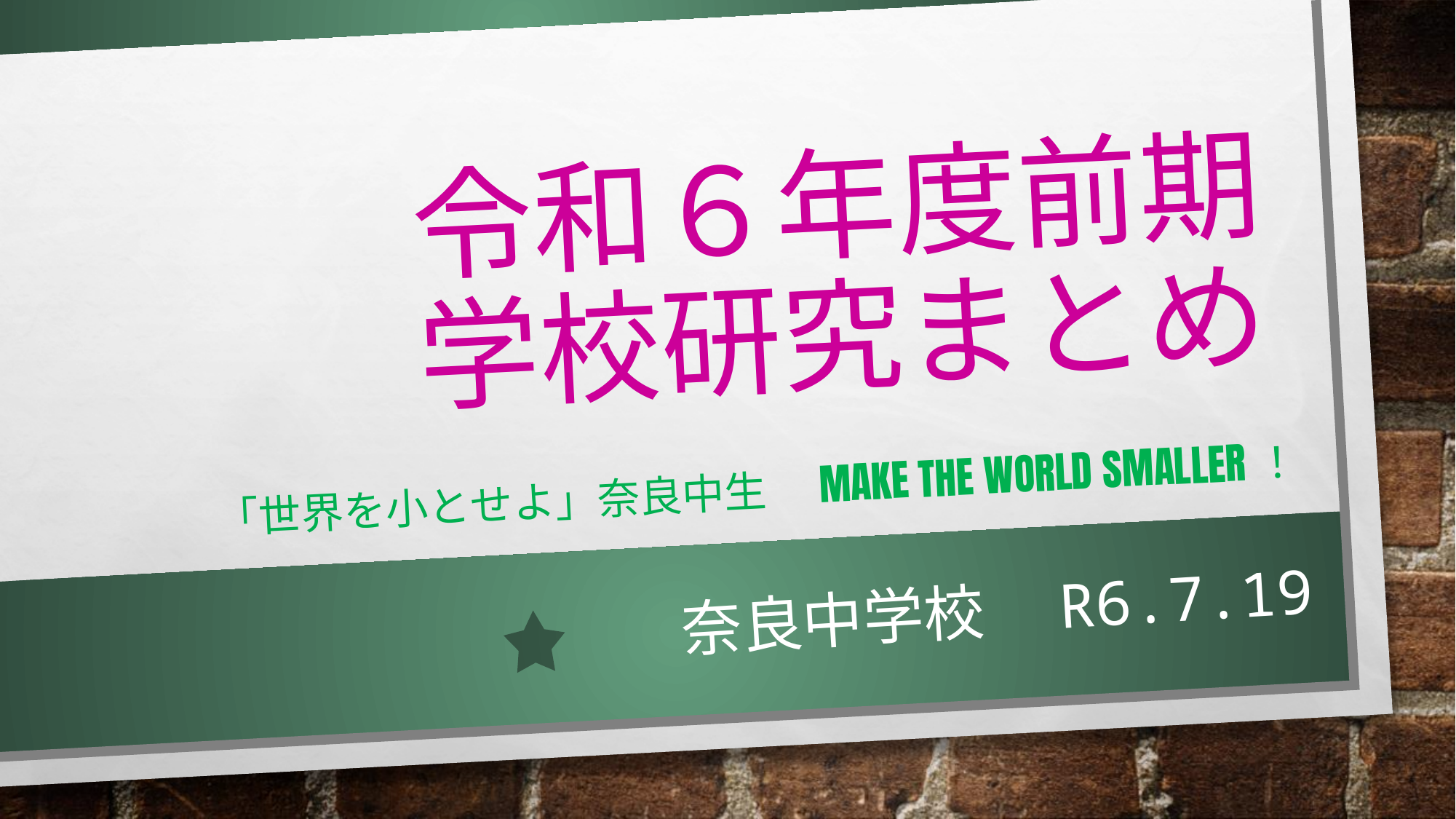

# 令和６年度前期 学校研究まとめ
「世界を小とせよ」奈良中生　Make The WORLD smaller！
奈良中学校　r6.7.19